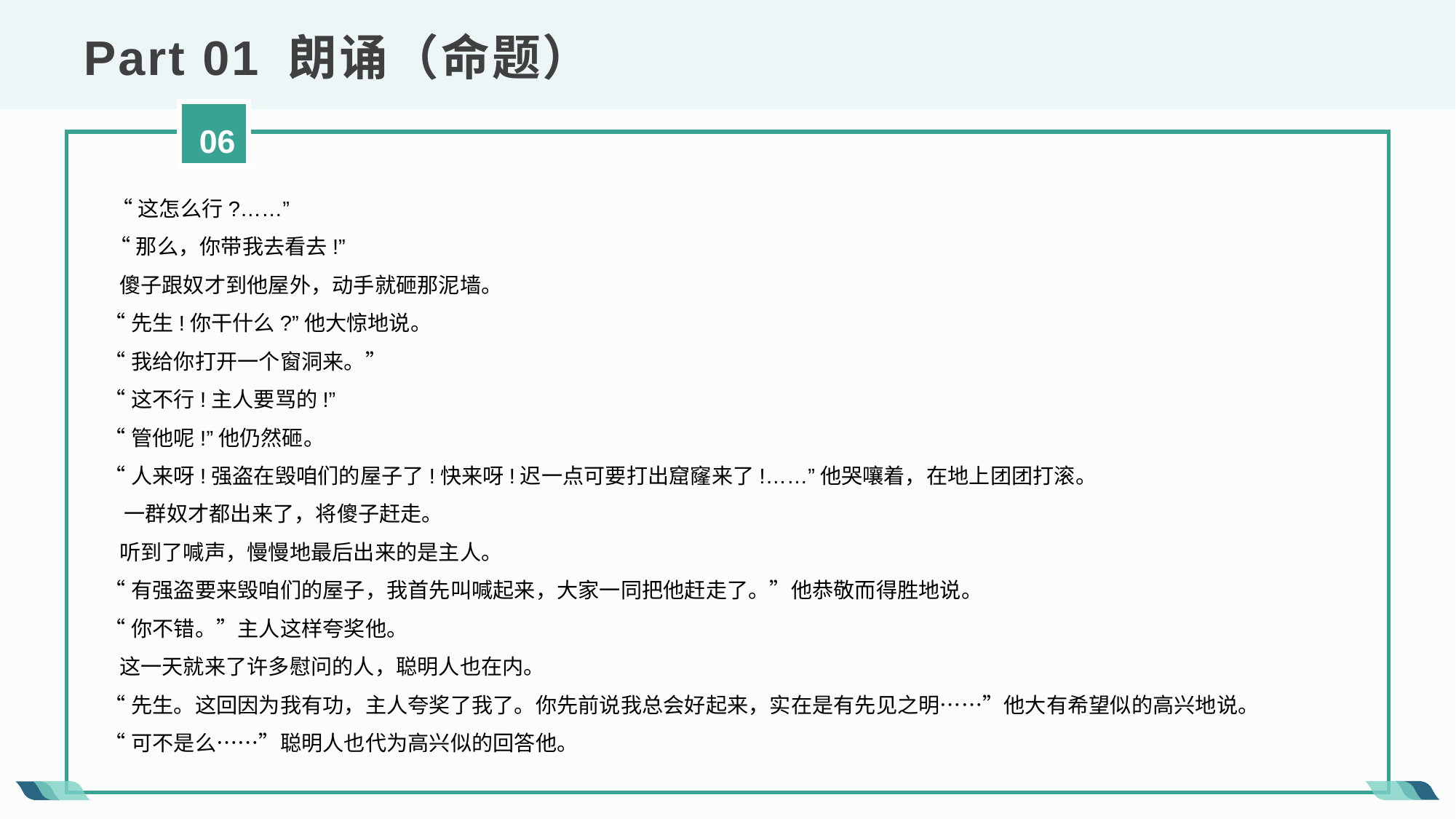

Part 01 朗诵（命题）

06

   “这怎么行?……”
    “那么，你带我去看去!”
     傻子跟奴才到他屋外，动手就砸那泥墙。
   “先生!你干什么?”他大惊地说。
   “我给你打开一个窗洞来。”
   “这不行!主人要骂的!”
   “管他呢!”他仍然砸。
   “人来呀!强盗在毁咱们的屋子了!快来呀!迟一点可要打出窟窿来了!……”他哭嚷着，在地上团团打滚。
      一群奴才都出来了，将傻子赶走。
     听到了喊声，慢慢地最后出来的是主人。
   “有强盗要来毁咱们的屋子，我首先叫喊起来，大家一同把他赶走了。”他恭敬而得胜地说。
   “你不错。”主人这样夸奖他。
     这一天就来了许多慰问的人，聪明人也在内。
   “先生。这回因为我有功，主人夸奖了我了。你先前说我总会好起来，实在是有先见之明……”他大有希望似的高兴地说。
   “可不是么……”聪明人也代为高兴似的回答他。